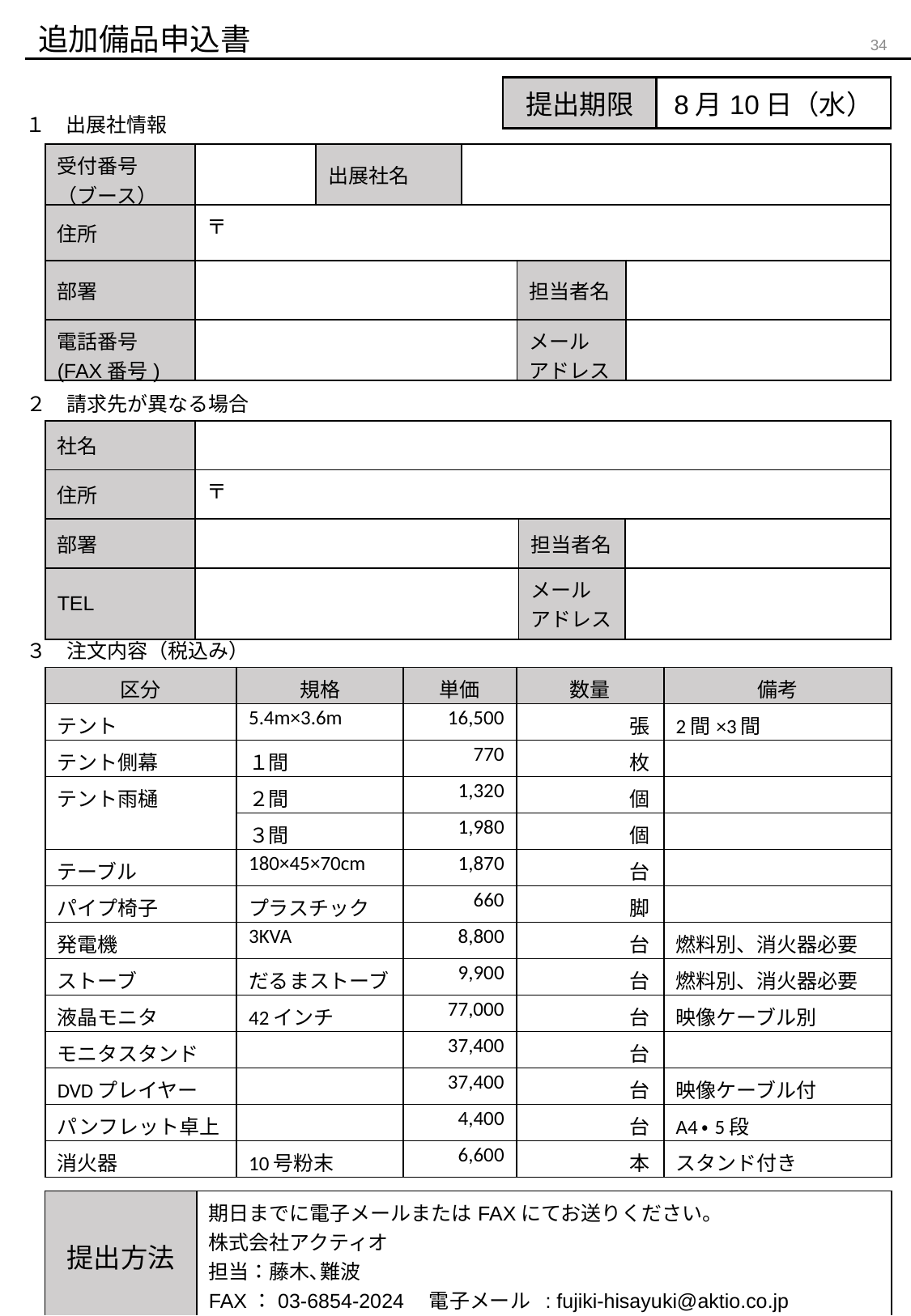

追加備品申込書
34
| 提出期限 | 8月10日（水） |
| --- | --- |
１　出展社情報
| 受付番号 （ブース） |  | 出展社名 |  |  |  |
| --- | --- | --- | --- | --- | --- |
| 住所 | 〒 |  |  |  |  |
| 部署 |  |  |  | 担当者名 |  |
| 電話番号 (FAX番号) |  |  |  | メール アドレス |  |
２　請求先が異なる場合
| 社名 |  |  |  |
| --- | --- | --- | --- |
| 住所 | 〒 |  |  |
| 部署 |  | 担当者名 |  |
| TEL |  | メール アドレス |  |
３　注文内容（税込み）
| 区分 | 規格 | 単価 | 数量 |  | 備考 |
| --- | --- | --- | --- | --- | --- |
| テント | 5.4m×3.6m | 16,500 |  | 張 | 2間×3間 |
| テント側幕 | １間 | 770 |  | 枚 |  |
| テント雨樋 | ２間 | 1,320 |  | 個 |  |
|  | ３間 | 1,980 |  | 個 |  |
| テーブル | 180×45×70cm | 1,870 |  | 台 |  |
| パイプ椅子 | プラスチック | 660 |  | 脚 |  |
| 発電機 | 3KVA | 8,800 |  | 台 | 燃料別、消火器必要 |
| ストーブ | だるまストーブ | 9,900 |  | 台 | 燃料別、消火器必要 |
| 液晶モニタ | 42インチ | 77,000 |  | 台 | 映像ケーブル別 |
| モニタスタンド |  | 37,400 |  | 台 |  |
| DVDプレイヤー |  | 37,400 |  | 台 | 映像ケーブル付 |
| パンフレット卓上 |  | 4,400 |  | 台 | A4・5段 |
| 消火器 | 10号粉末 | 6,600 |  | 本 | スタンド付き |
| 提出方法 | 期日までに電子メールまたはFAXにてお送りください。 株式会社アクティオ 担当：藤木､難波 FAX：03-6854-2024　電子メール : fujiki-hisayuki@aktio.co.jp |
| --- | --- |